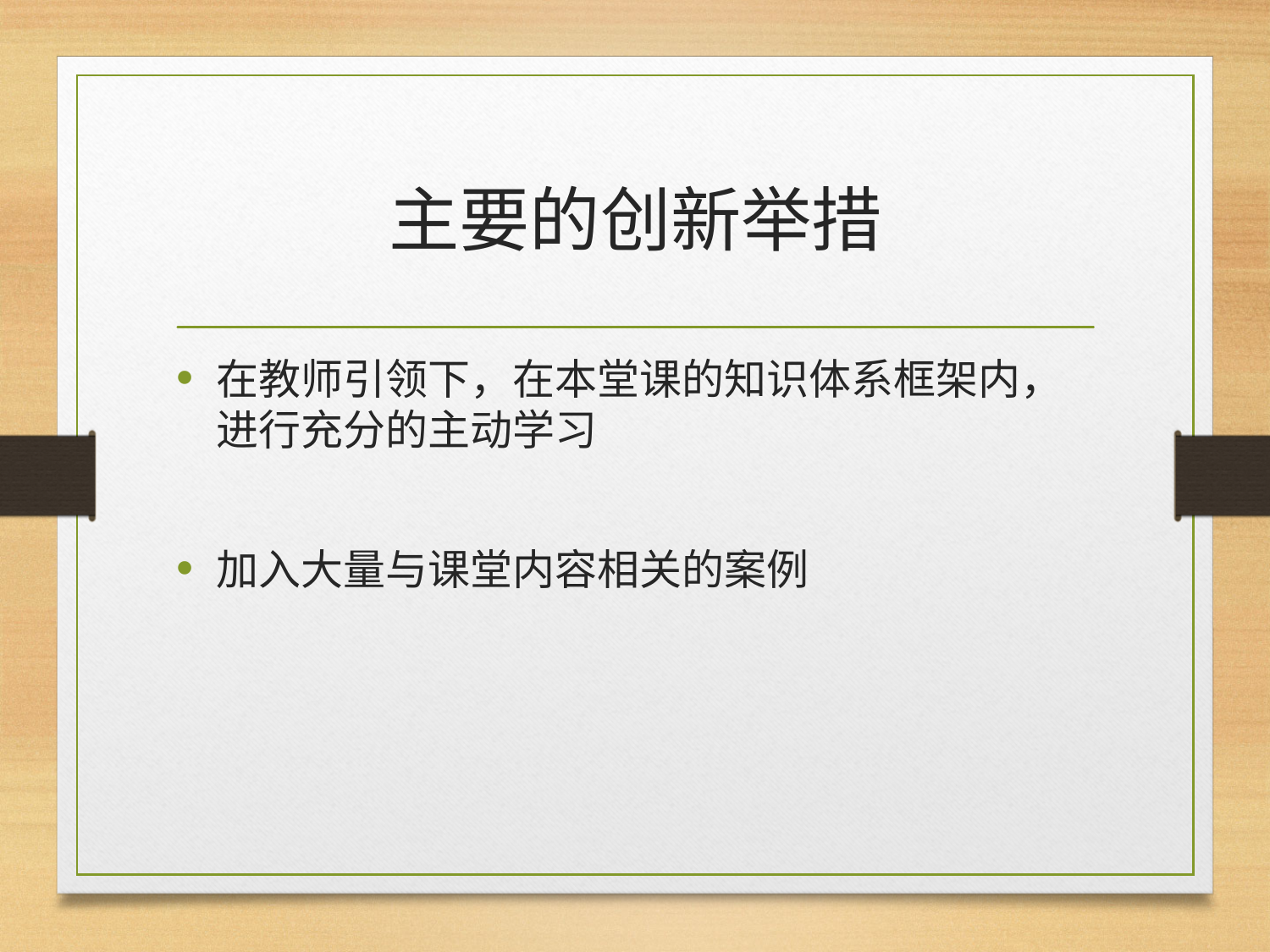

# 主要的创新举措
在教师引领下，在本堂课的知识体系框架内，进行充分的主动学习

加入大量与课堂内容相关的案例